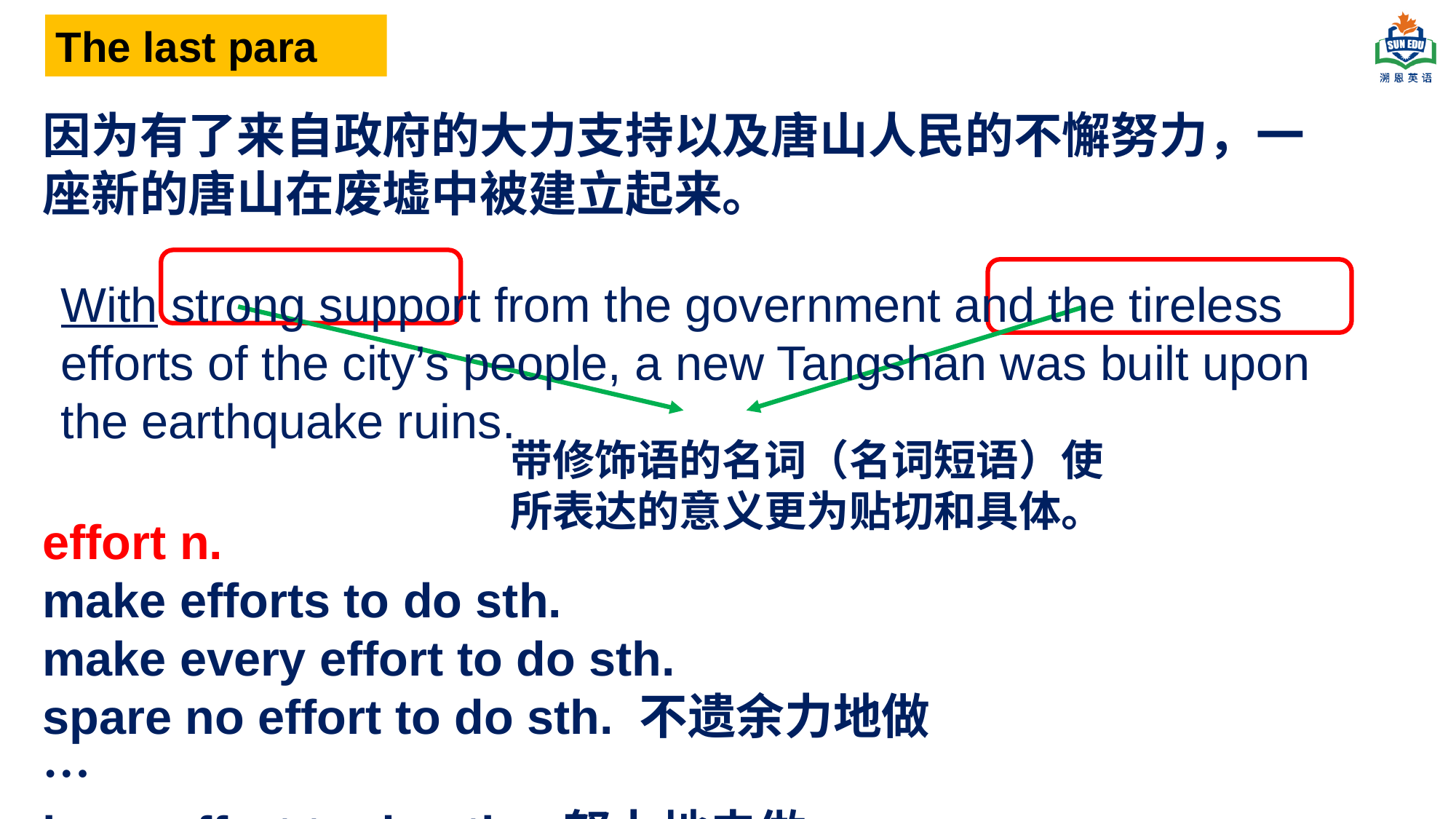

The last para
因为有了来自政府的大力支持以及唐山人民的不懈努力，一座新的唐山在废墟中被建立起来。

With strong support from the government and the tireless efforts of the city’s people, a new Tangshan was built upon the earthquake ruins.
带修饰语的名词（名词短语）使所表达的意义更为贴切和具体。
effort n.
make efforts to do sth.
make every effort to do sth.
spare no effort to do sth. 不遗余力地做…
in an effort to do sth.  努力地去做…